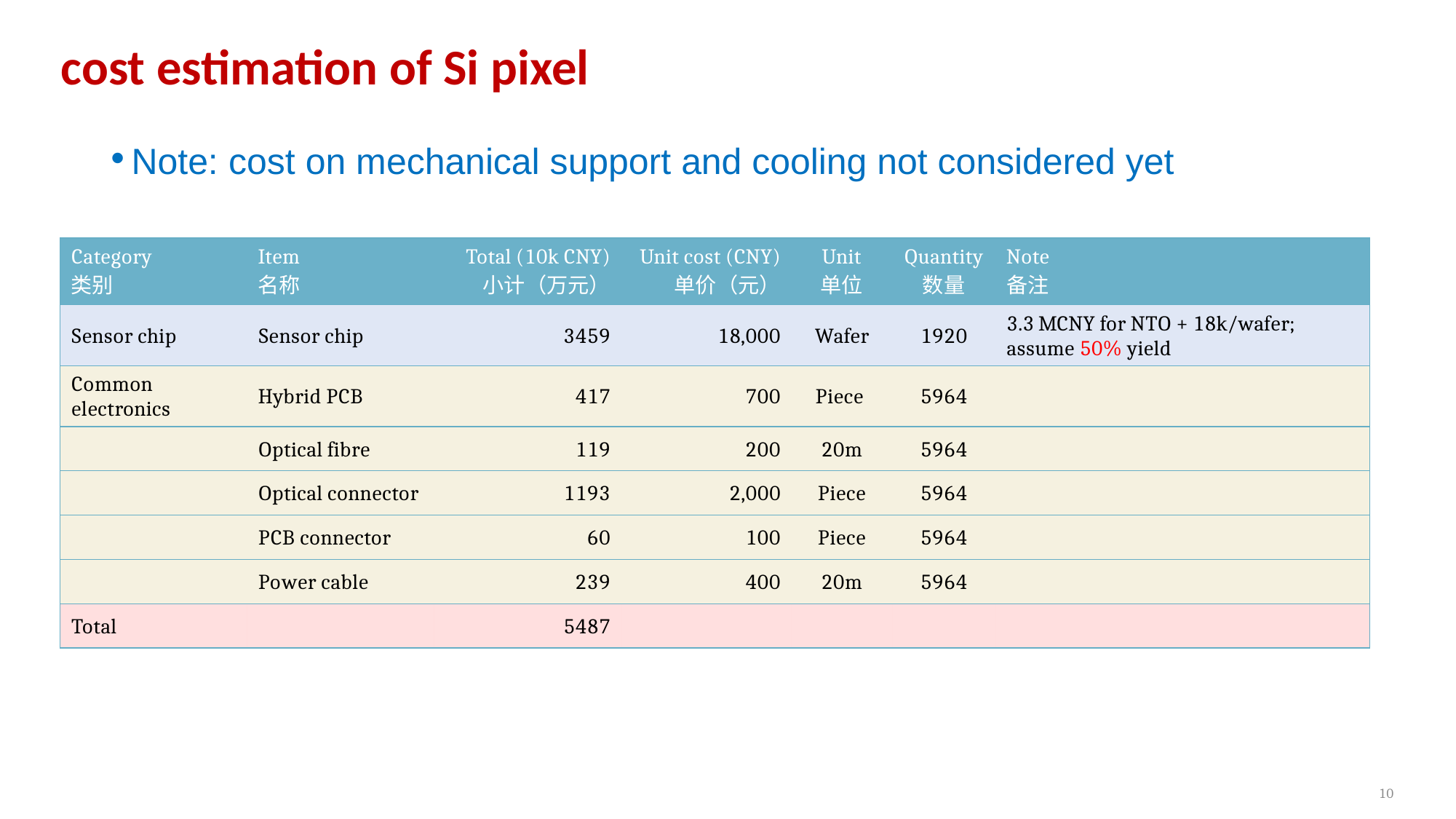

# cost estimation of Si pixel
Note: cost on mechanical support and cooling not considered yet

| Category 类别 | Item 名称 | Total (10k CNY) 小计（万元） | Unit cost (CNY) 单价（元） | Unit 单位 | Quantity 数量 | Note 备注 |
| --- | --- | --- | --- | --- | --- | --- |
| Sensor chip | Sensor chip | 3459 | 18,000 | Wafer | 1920 | 3.3 MCNY for NTO + 18k/wafer; assume 50% yield |
| Common electronics | Hybrid PCB | 417 | 700 | Piece | 5964 |  |
|  | Optical fibre | 119 | 200 | 20m | 5964 |  |
|  | Optical connector | 1193 | 2,000 | Piece | 5964 |  |
|  | PCB connector | 60 | 100 | Piece | 5964 |  |
|  | Power cable | 239 | 400 | 20m | 5964 |  |
| Total |  | 5487 |  |  |  |  |
10